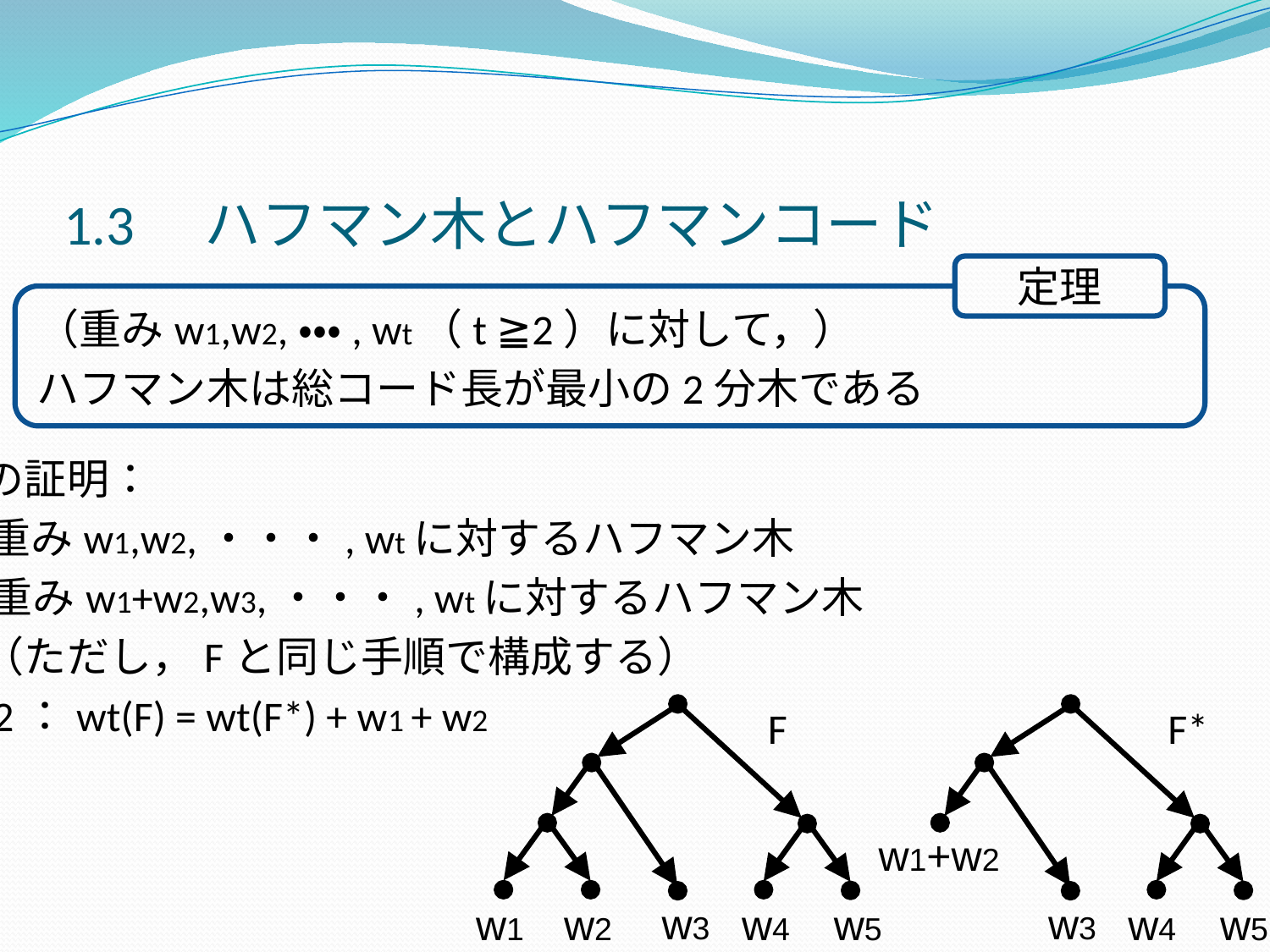

# 1.3　ハフマン木とハフマンコード
定理

（重みw1,w2,・・・, wt（t ≧2）に対して，）
ハフマン木は総コード長が最小の2分木である

定理の証明：
F：  重みw1,w2,・・・, wtに対するハフマン木
F*：重みw1+w2,w3,・・・, wtに対するハフマン木
　　（ただし，Fと同じ手順で構成する）
注意2：wt(F) = wt(F*) + w1 + w2

F

w2
w1
F*

w1+w2

w3
w3
w4
w5
w4
w5